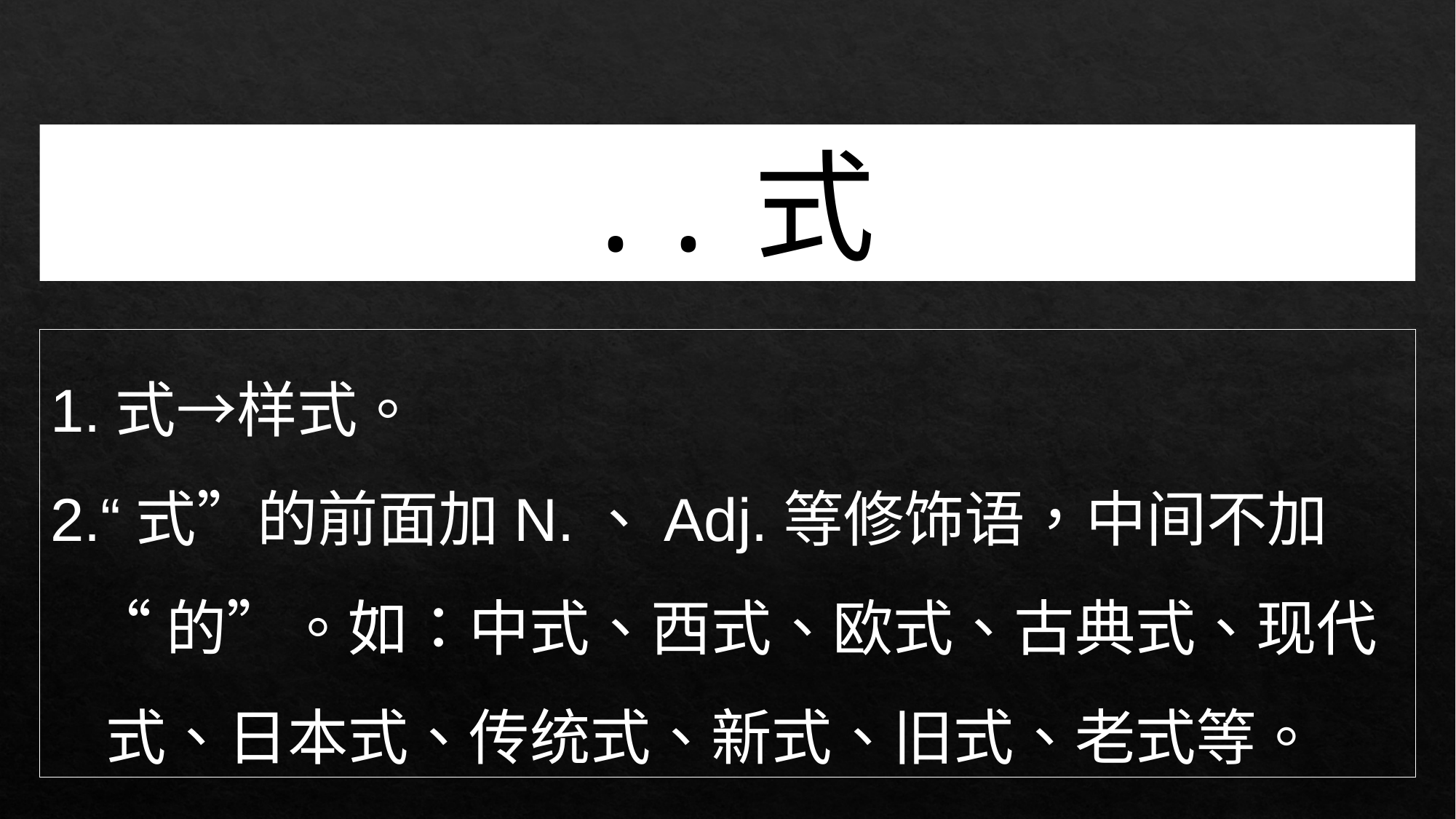

..式
1.式→样式。
2.“式”的前面加N.、Adj.等修饰语，中间不加
   “的”。如：中式、西式、欧式、古典式、现代
   式、日本式、传统式、新式、旧式、老式等。